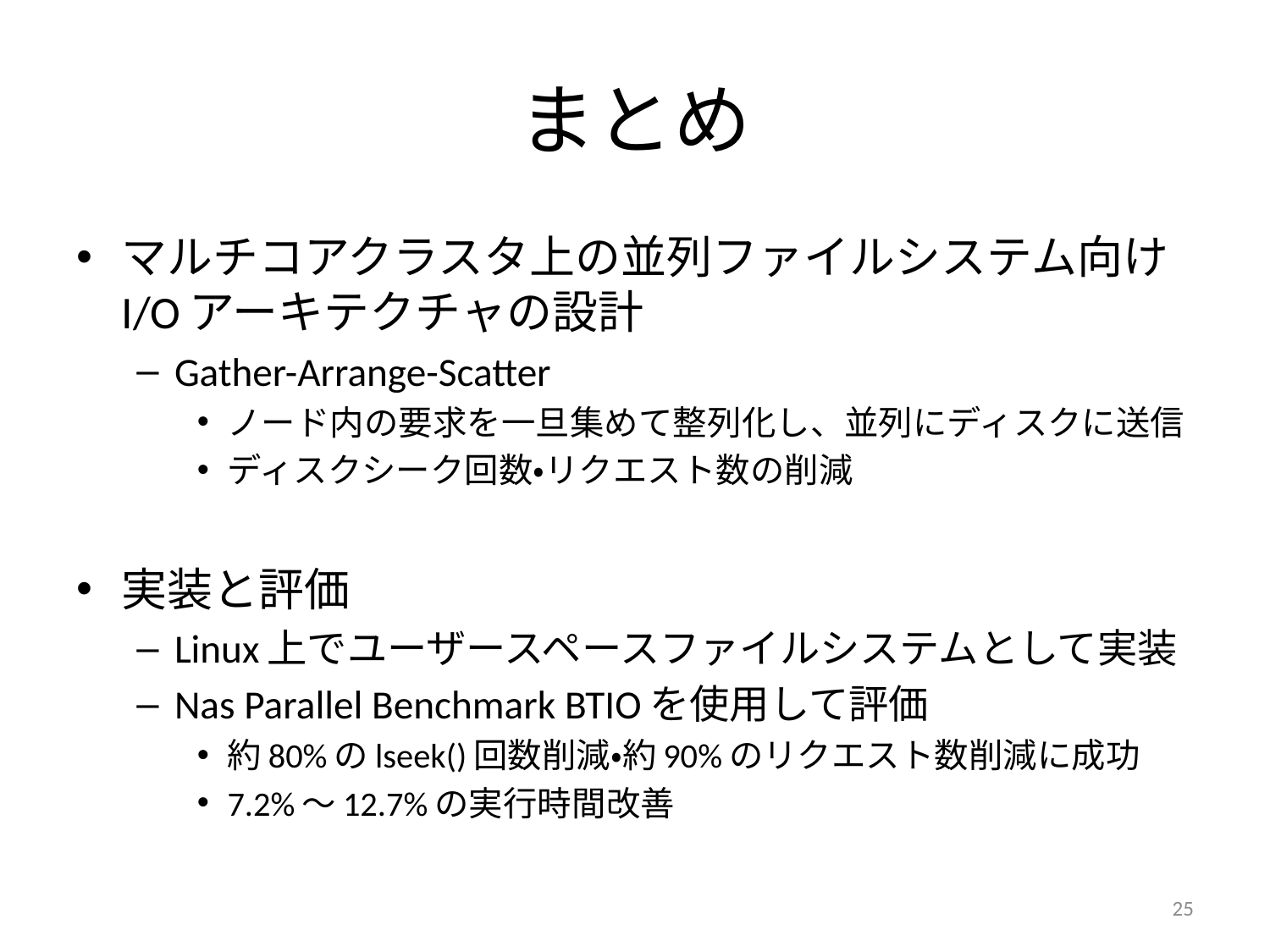

# まとめ
マルチコアクラスタ上の並列ファイルシステム向けI/Oアーキテクチャの設計
Gather-Arrange-Scatter
ノード内の要求を一旦集めて整列化し、並列にディスクに送信
ディスクシーク回数・リクエスト数の削減

実装と評価
Linux上でユーザースペースファイルシステムとして実装
Nas Parallel Benchmark BTIOを使用して評価
約80%のlseek()回数削減・約90%のリクエスト数削減に成功
7.2%～12.7%の実行時間改善
25